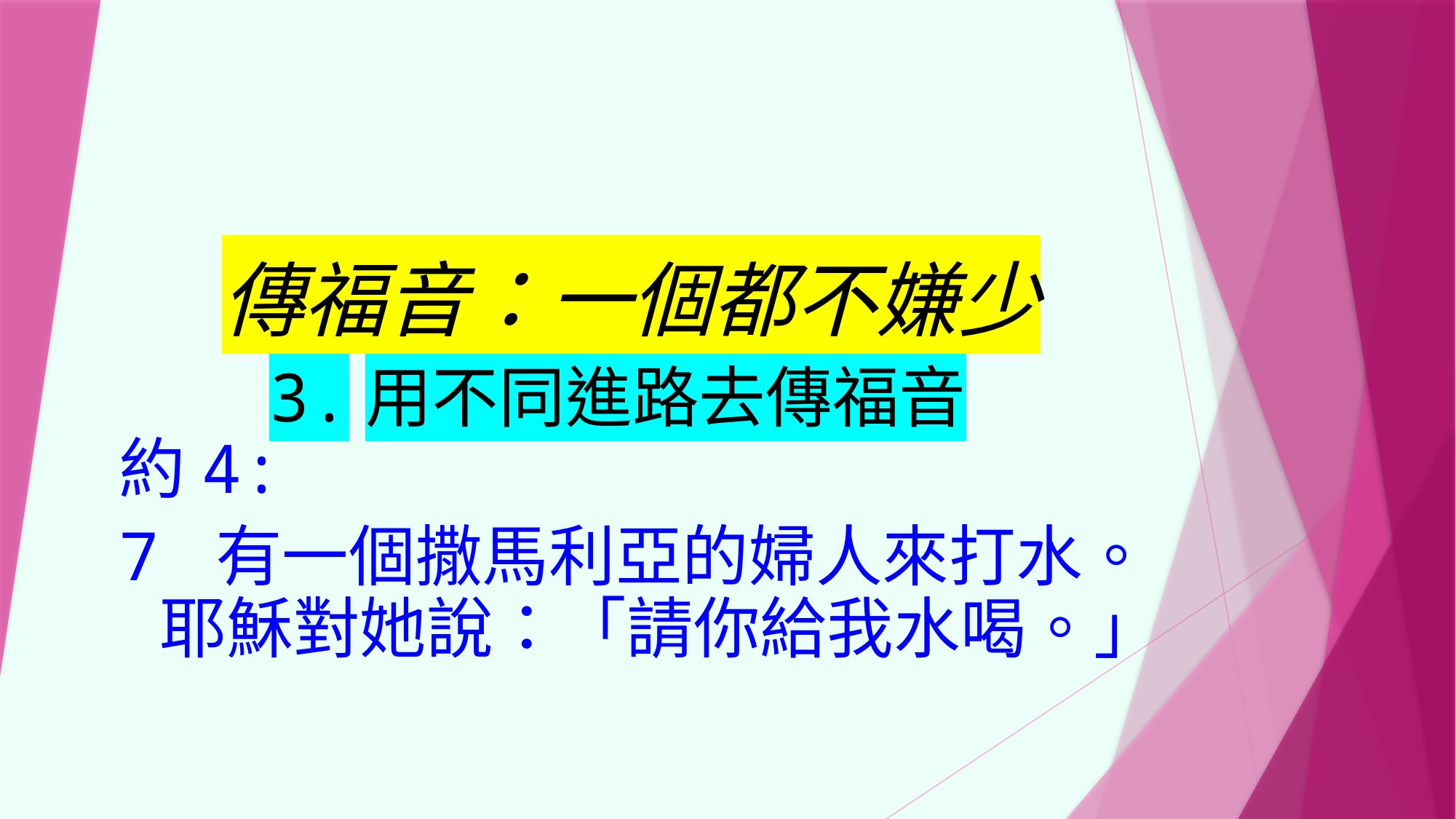

傳福音：一個都不嫌少
3.用不同進路去傳福音
約4:
7 有一個撒馬利亞的婦人來打水。耶穌對她說：「請你給我水喝。」